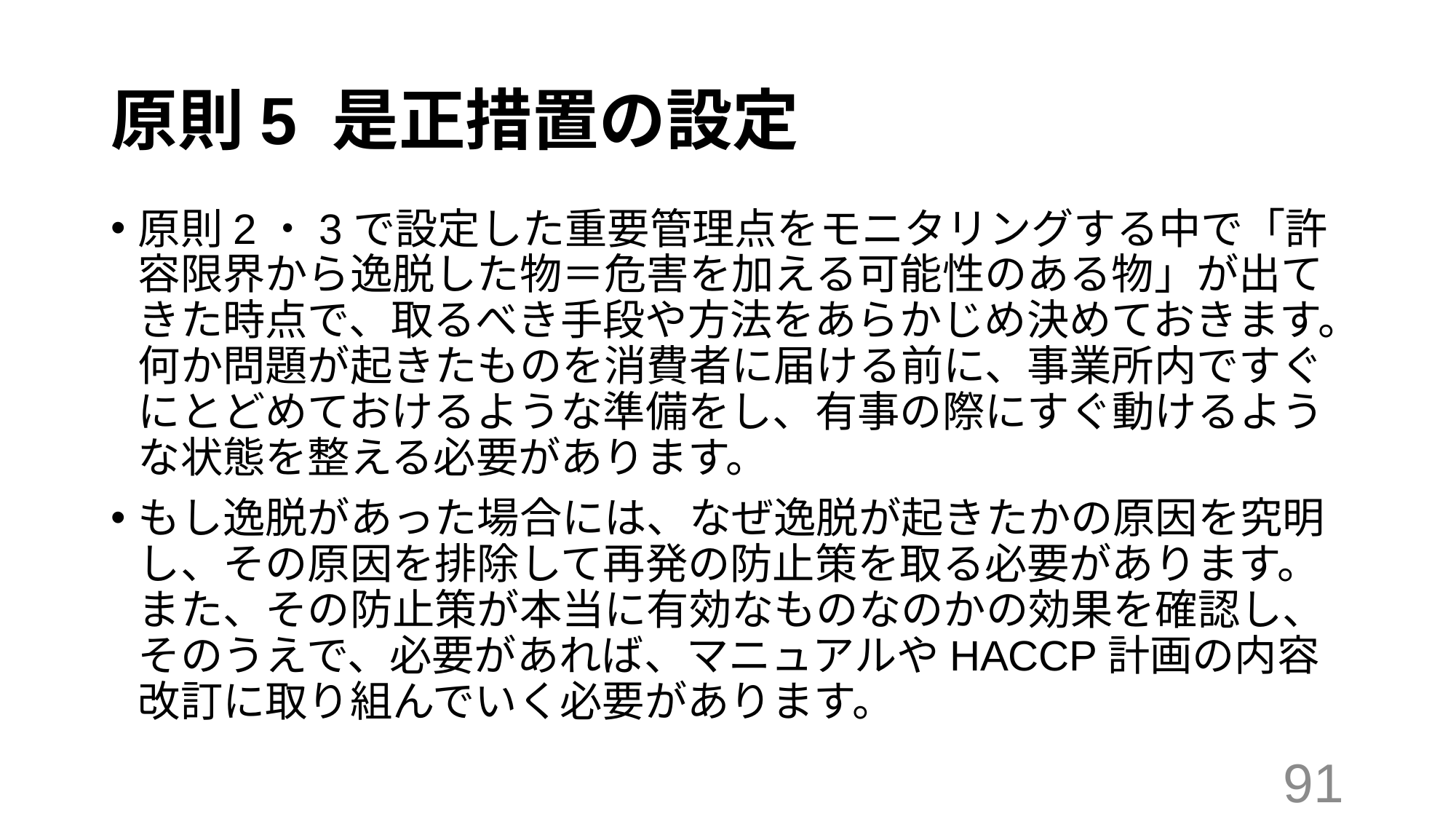

# 原則5 是正措置の設定
原則2・3で設定した重要管理点をモニタリングする中で「許容限界から逸脱した物＝危害を加える可能性のある物」が出てきた時点で、取るべき手段や方法をあらかじめ決めておきます。何か問題が起きたものを消費者に届ける前に、事業所内ですぐにとどめておけるような準備をし、有事の際にすぐ動けるような状態を整える必要があります。
もし逸脱があった場合には、なぜ逸脱が起きたかの原因を究明し、その原因を排除して再発の防止策を取る必要があります。また、その防止策が本当に有効なものなのかの効果を確認し、そのうえで、必要があれば、マニュアルやHACCP計画の内容改訂に取り組んでいく必要があります。
91